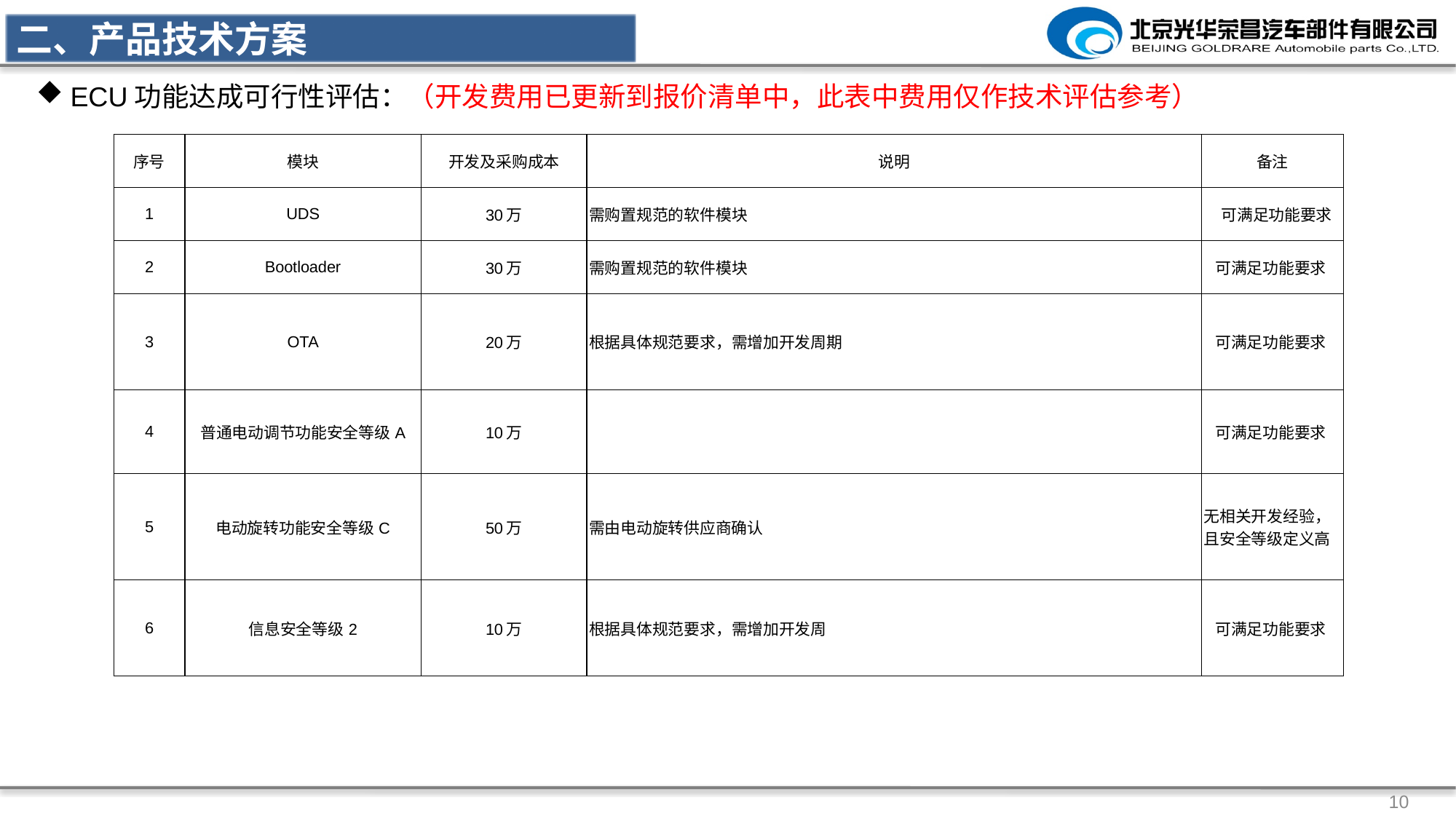

二、产品技术方案
ECU功能达成可行性评估：（开发费用已更新到报价清单中，此表中费用仅作技术评估参考）
| 序号 | 模块 | 开发及采购成本 | 说明 | 备注 |
| --- | --- | --- | --- | --- |
| 1 | UDS | 30万 | 需购置规范的软件模块 | 可满足功能要求 |
| 2 | Bootloader | 30万 | 需购置规范的软件模块 | 可满足功能要求 |
| 3 | OTA | 20万 | 根据具体规范要求，需增加开发周期 | 可满足功能要求 |
| 4 | 普通电动调节功能安全等级A | 10万 |  | 可满足功能要求 |
| 5 | 电动旋转功能安全等级C | 50万 | 需由电动旋转供应商确认 | 无相关开发经验，且安全等级定义高 |
| 6 | 信息安全等级2 | 10万 | 根据具体规范要求，需增加开发周 | 可满足功能要求 |